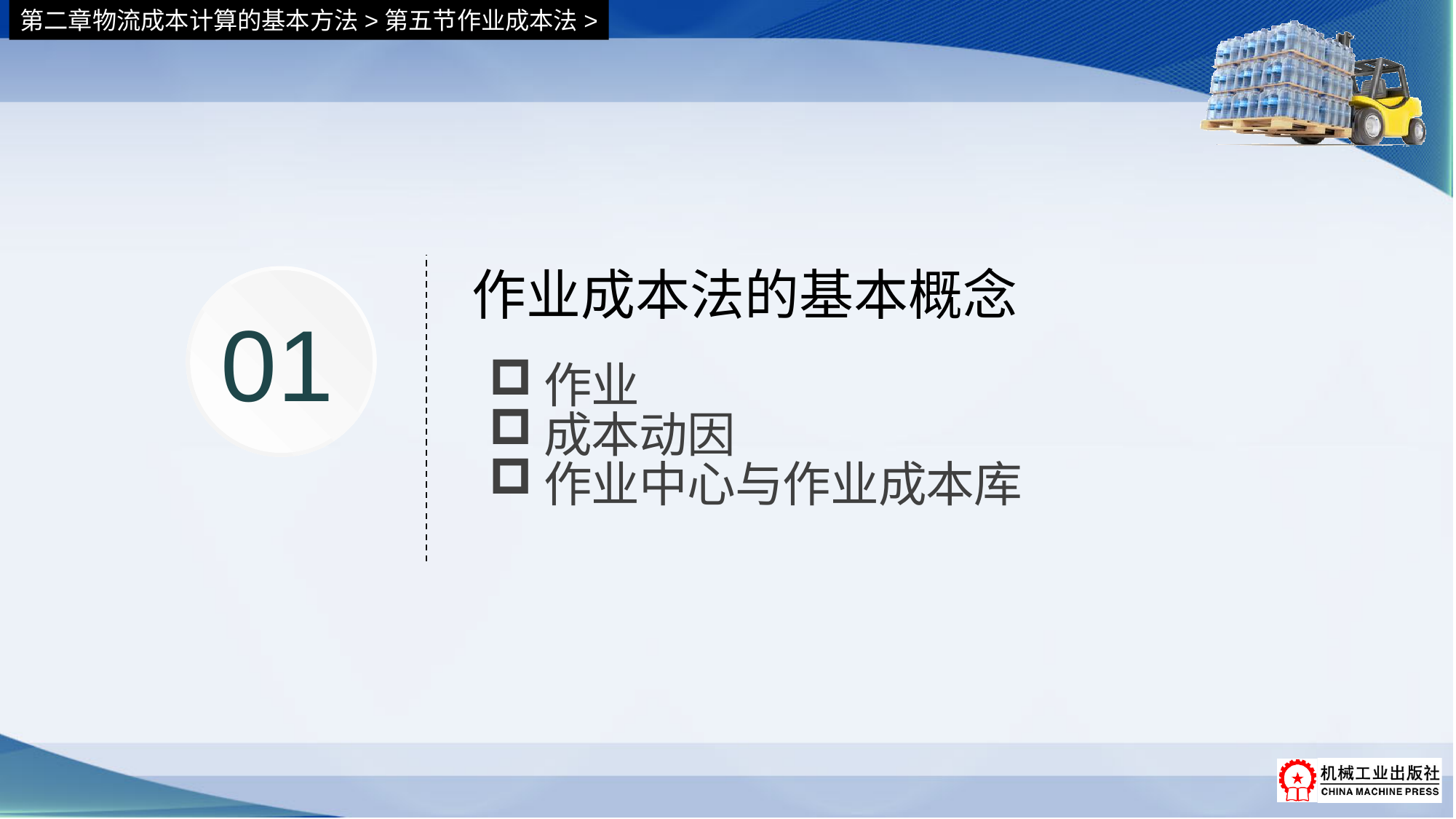

第二章物流成本计算的基本方法>第五节作业成本法>
作业成本法的基本概念

01
作业
成本动因
作业中心与作业成本库